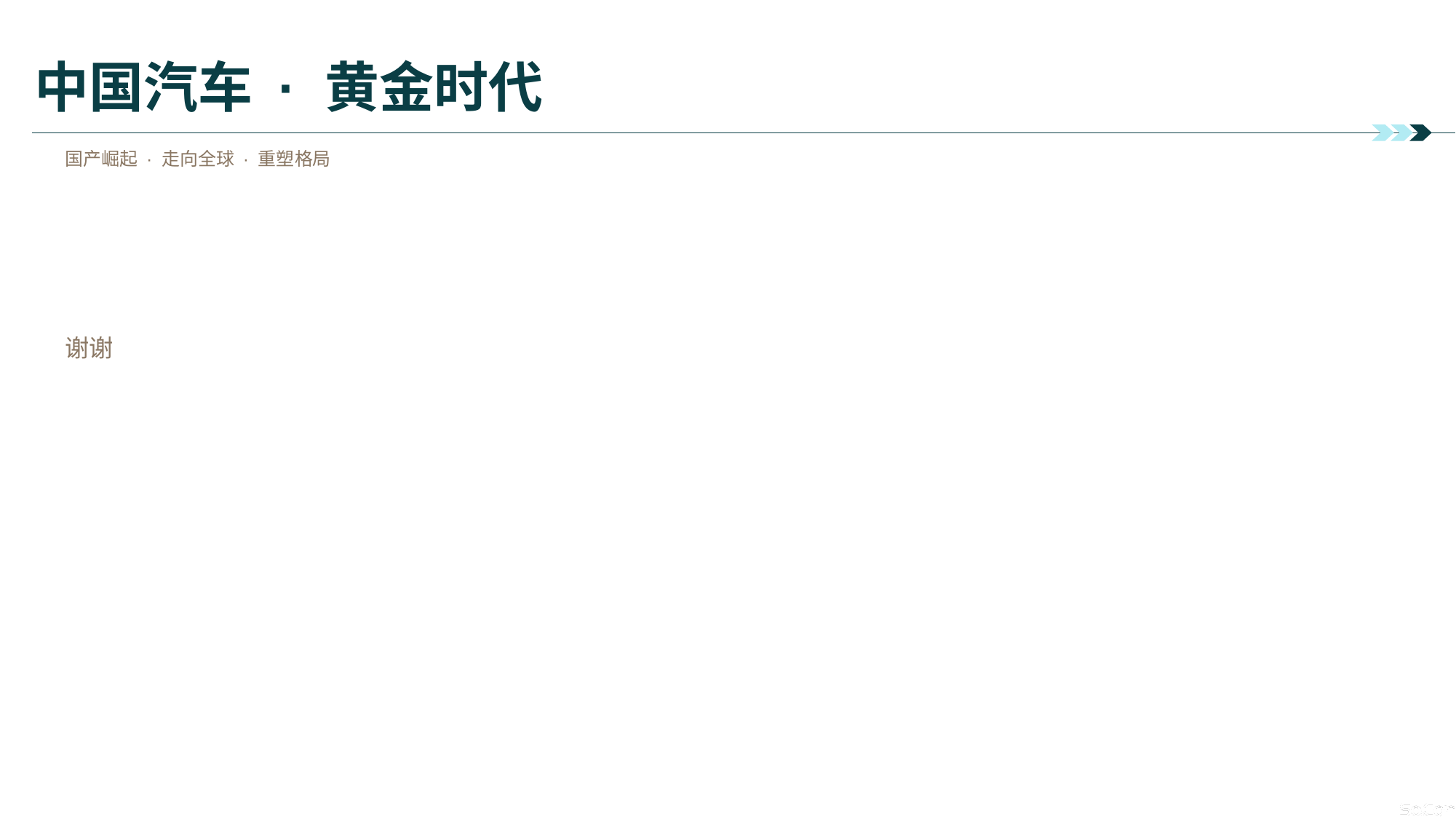

# 中国汽车 · 黄金时代
国产崛起 · 走向全球 · 重塑格局
谢谢